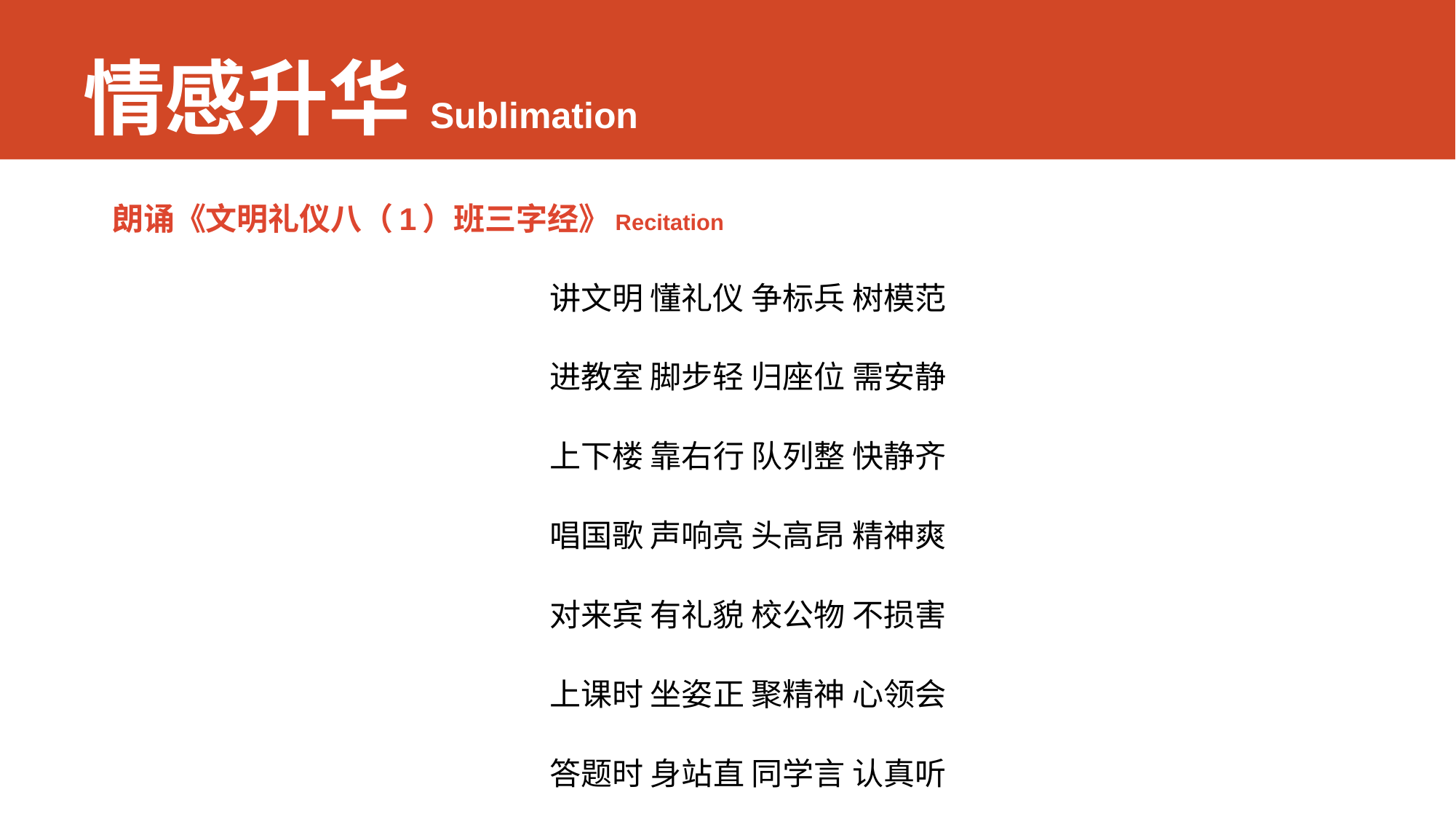

# 情感升华Sublimation
朗诵《文明礼仪八（1）班三字经》Recitation
讲文明 懂礼仪 争标兵 树模范
进教室 脚步轻 归座位 需安静
上下楼 靠右行 队列整 快静齐
唱国歌 声响亮 头高昂 精神爽
对来宾 有礼貌 校公物 不损害
上课时 坐姿正 聚精神 心领会
答题时 身站直 同学言 认真听